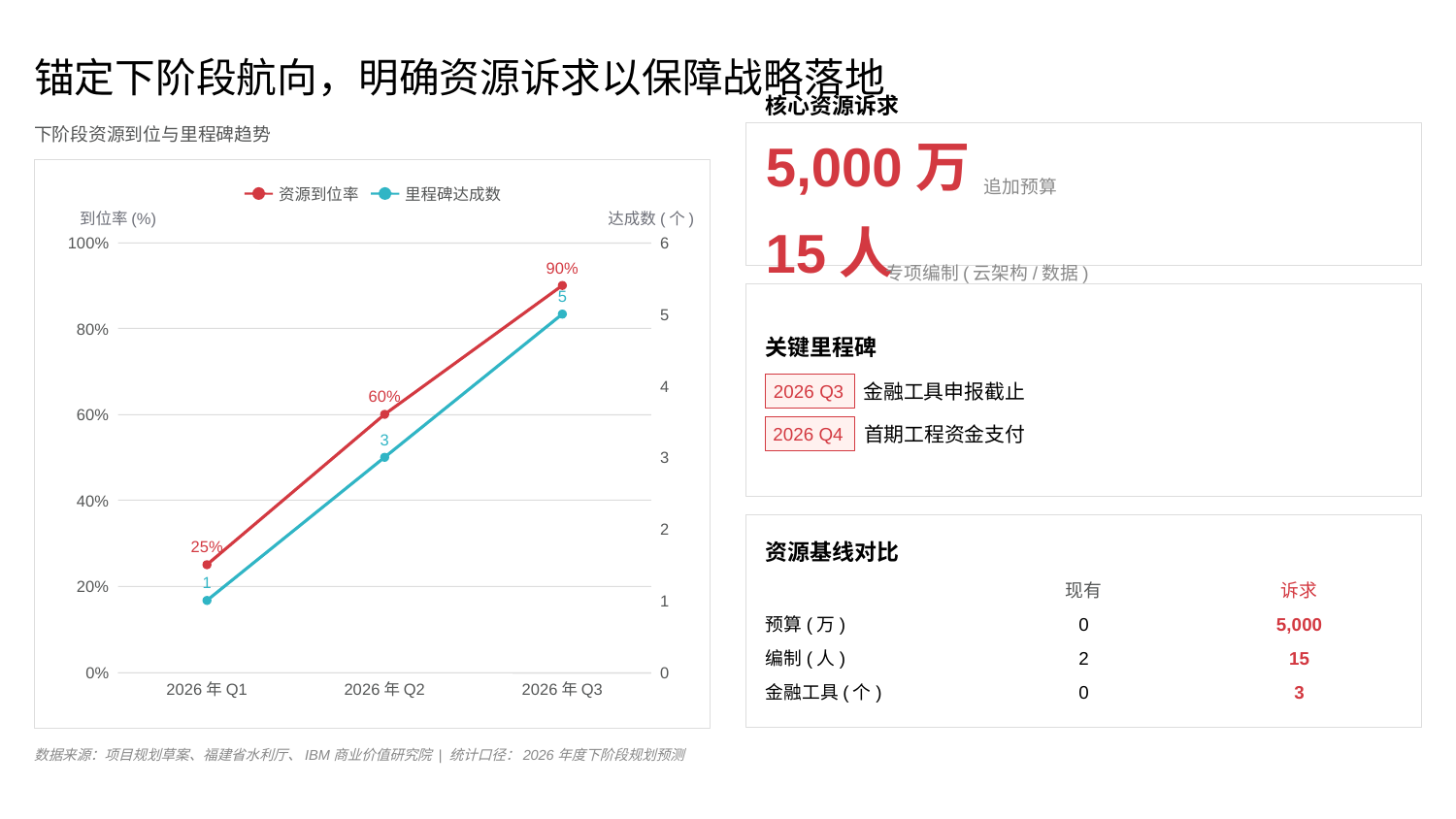

锚定下阶段航向，明确资源诉求以保障战略落地
核心资源诉求

下阶段资源到位与里程碑趋势
5,000万

追加预算

资源到位率
里程碑达成数

到位率(%)
达成数(个)
15人
100%
6

90%
专项编制(云架构/数据)

5
5

80%

关键里程碑
2026 Q3
金融工具申报截止
4
60%
60%

2026 Q4
首期工程资金支付
3
3

40%

2
资源基线对比
25%

1
20%
现有
诉求

1

预算(万)
0
5,000
编制(人)
2
15
0%
0

2026年Q1
2026年Q2
2026年Q3
金融工具(个)
0
3
数据来源：项目规划草案、福建省水利厅、IBM商业价值研究院 | 统计口径：2026年度下阶段规划预测